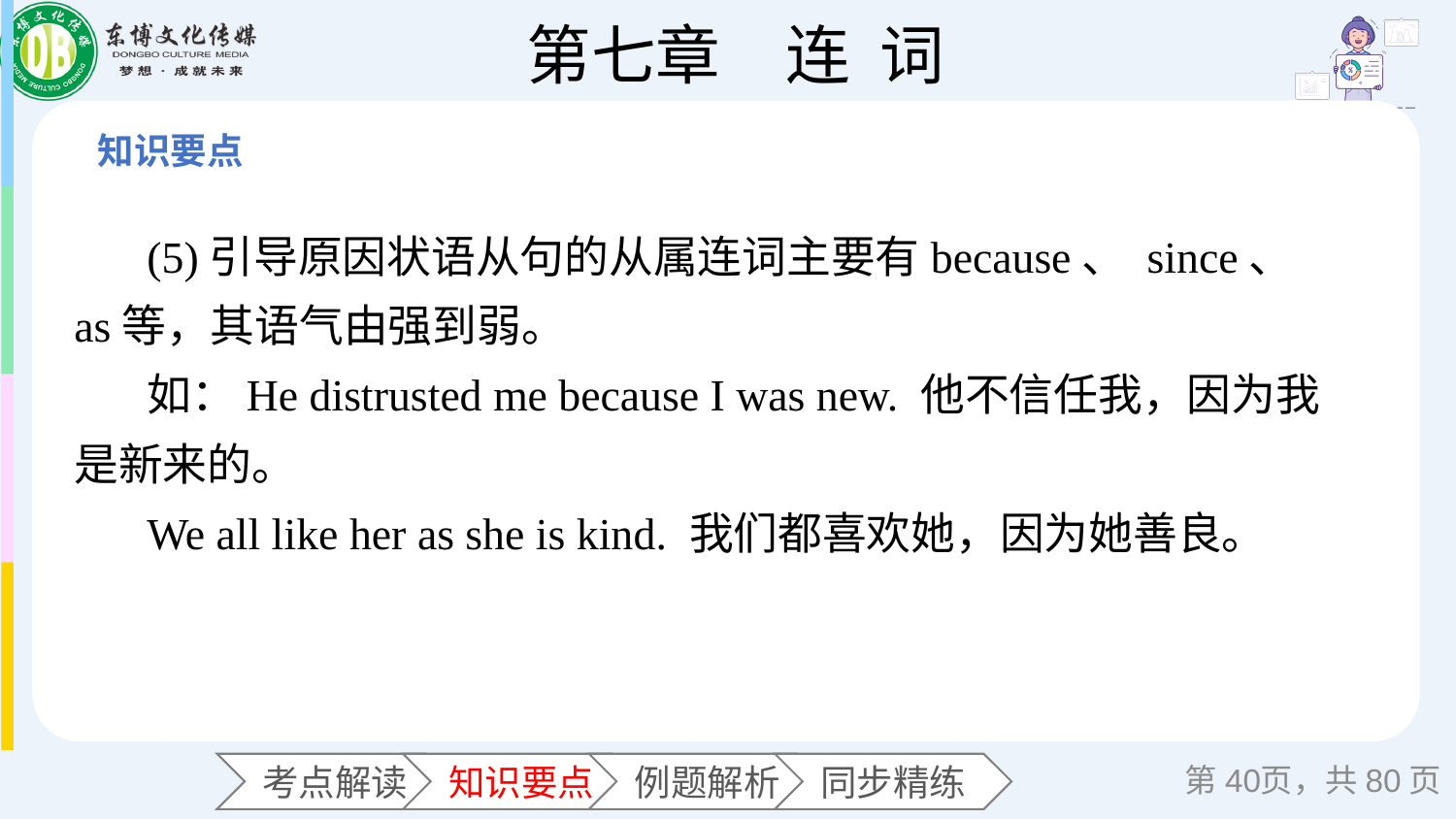

(5)引导原因状语从句的从属连词主要有because、 since、 as等，其语气由强到弱。
如：He distrusted me because I was new. 他不信任我，因为我是新来的。
We all like her as she is kind. 我们都喜欢她，因为她善良。
第40页，共80页